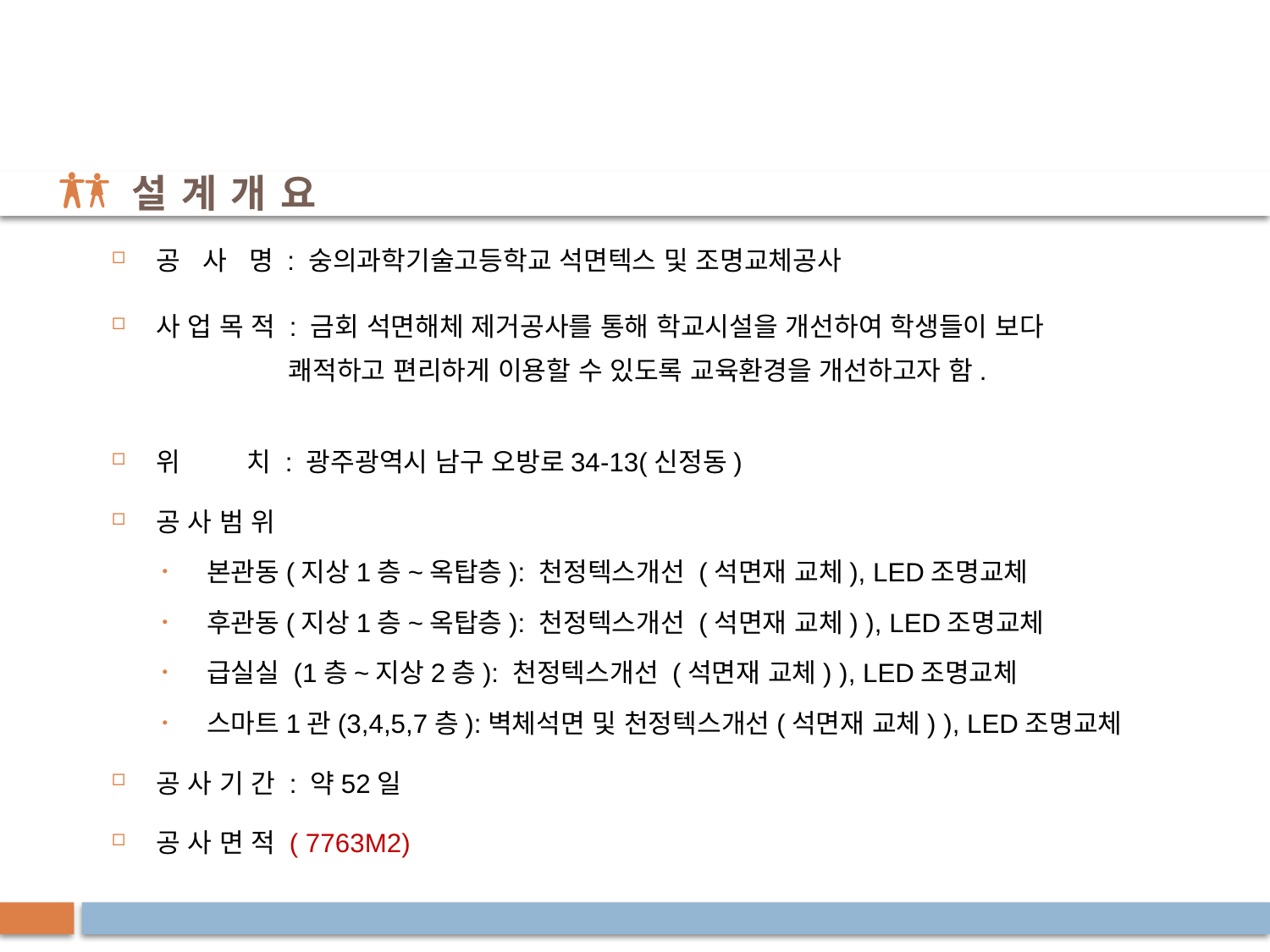

설 계 개 요

공   사   명 : 숭의과학기술고등학교 석면텍스 및 조명교체공사
사 업 목 적 : 금회 석면해체 제거공사를 통해 학교시설을 개선하여 학생들이 보다
                       쾌적하고 편리하게 이용할 수 있도록 교육환경을 개선하고자 함.
위         치 : 광주광역시 남구 오방로34-13(신정동)
공 사 범 위
본관동(지상1층~옥탑층): 천정텍스개선 (석면재 교체), LED조명교체
후관동(지상1층~옥탑층): 천정텍스개선 (석면재 교체) ), LED조명교체
급실실 (1층~지상2층): 천정텍스개선 (석면재 교체) ), LED조명교체
스마트1관(3,4,5,7층):벽체석면 및 천정텍스개선(석면재 교체) ), LED조명교체
공 사 기 간 : 약52일
공 사 면 적 ( 7763M2)